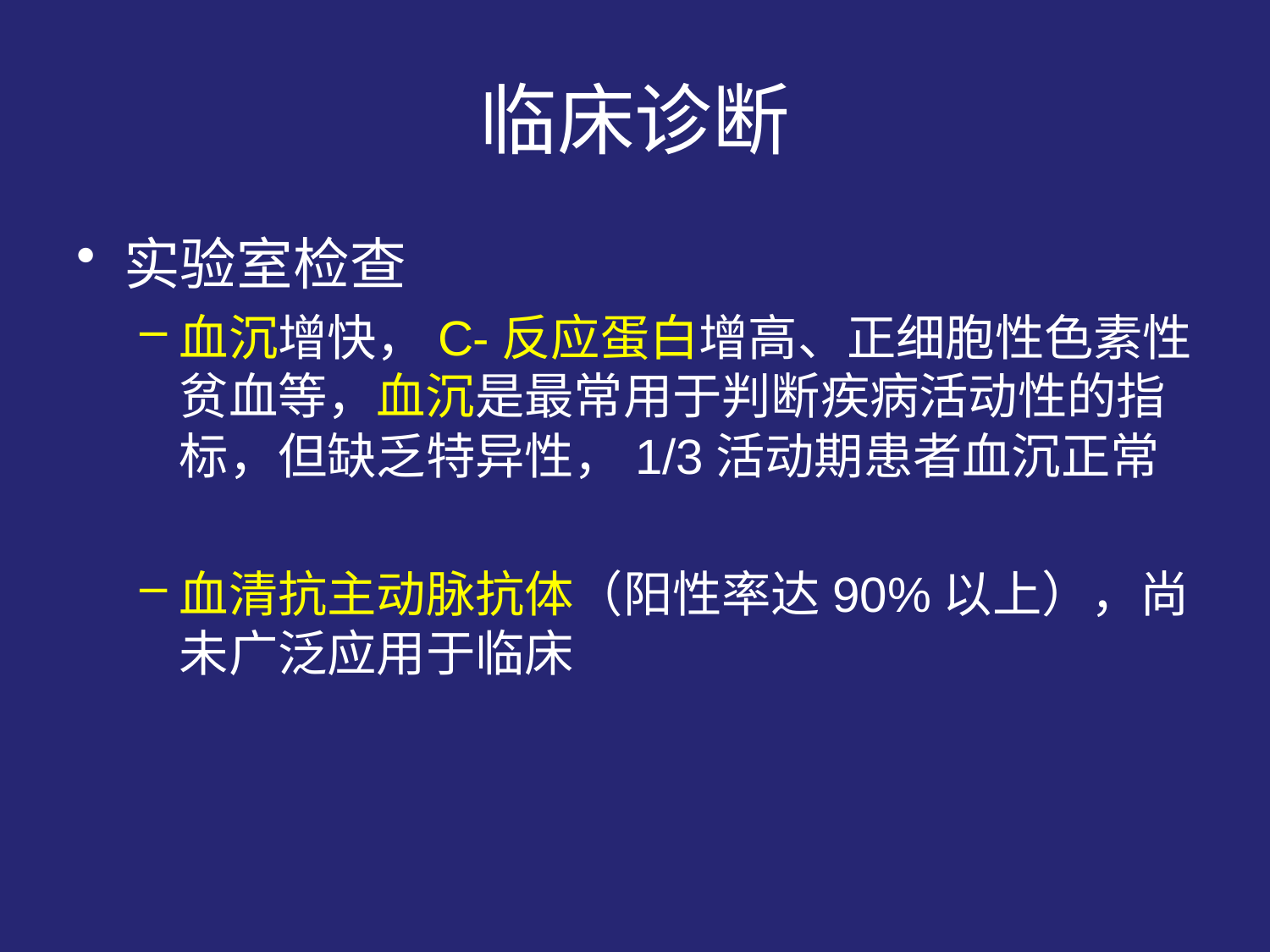

# 临床诊断
实验室检查
血沉增快，C-反应蛋白增高、正细胞性色素性贫血等，血沉是最常用于判断疾病活动性的指标，但缺乏特异性，1/3活动期患者血沉正常

血清抗主动脉抗体（阳性率达90%以上），尚未广泛应用于临床